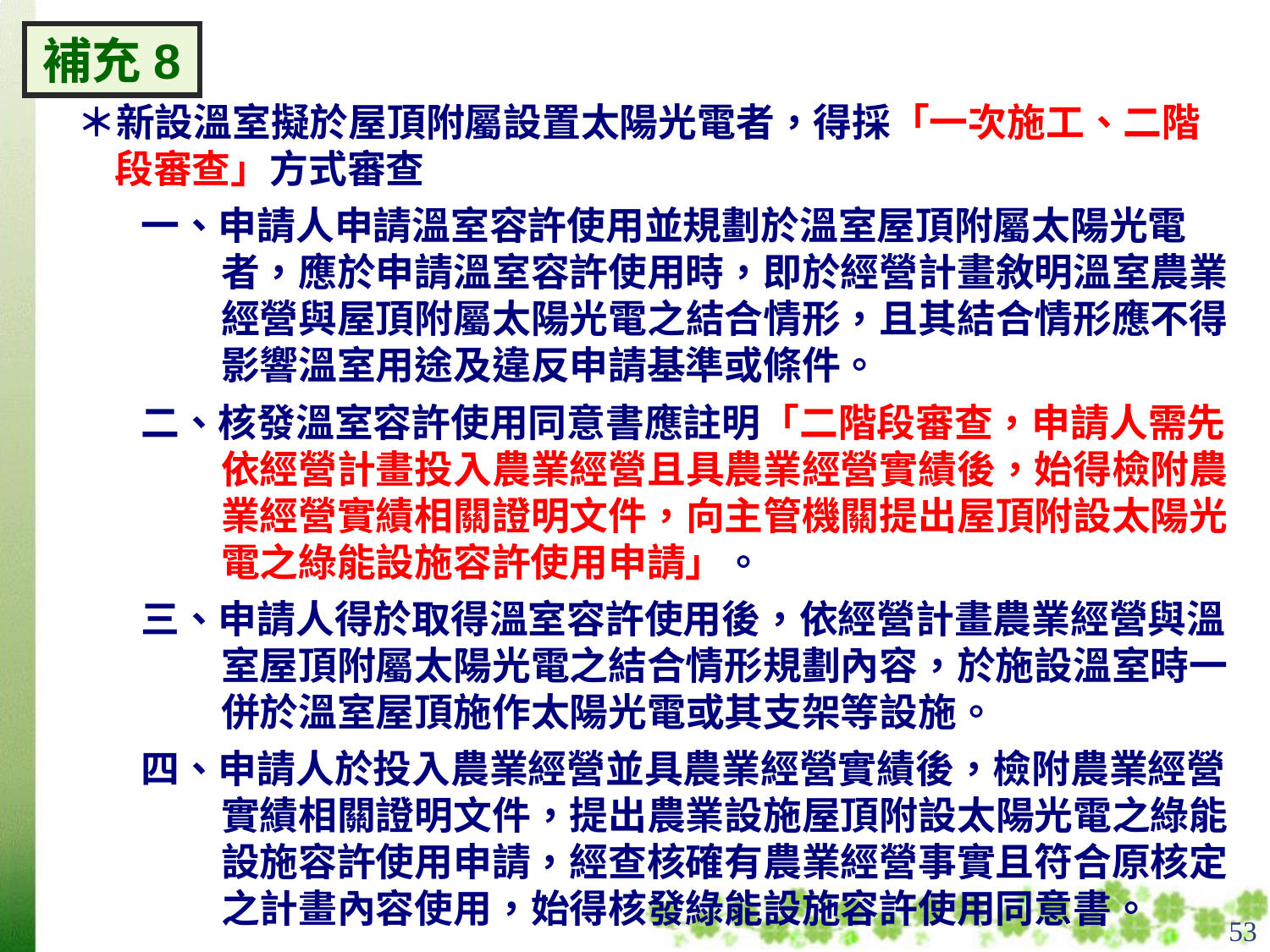

補充8
＊新設溫室擬於屋頂附屬設置太陽光電者，得採「一次施工、二階段審查」方式審查
一、申請人申請溫室容許使用並規劃於溫室屋頂附屬太陽光電者，應於申請溫室容許使用時，即於經營計畫敘明溫室農業經營與屋頂附屬太陽光電之結合情形，且其結合情形應不得影響溫室用途及違反申請基準或條件。
二、核發溫室容許使用同意書應註明「二階段審查，申請人需先依經營計畫投入農業經營且具農業經營實績後，始得檢附農業經營實績相關證明文件，向主管機關提出屋頂附設太陽光電之綠能設施容許使用申請」。
三、申請人得於取得溫室容許使用後，依經營計畫農業經營與溫室屋頂附屬太陽光電之結合情形規劃內容，於施設溫室時一併於溫室屋頂施作太陽光電或其支架等設施。
四、申請人於投入農業經營並具農業經營實績後，檢附農業經營實績相關證明文件，提出農業設施屋頂附設太陽光電之綠能設施容許使用申請，經查核確有農業經營事實且符合原核定之計畫內容使用，始得核發綠能設施容許使用同意書。
53